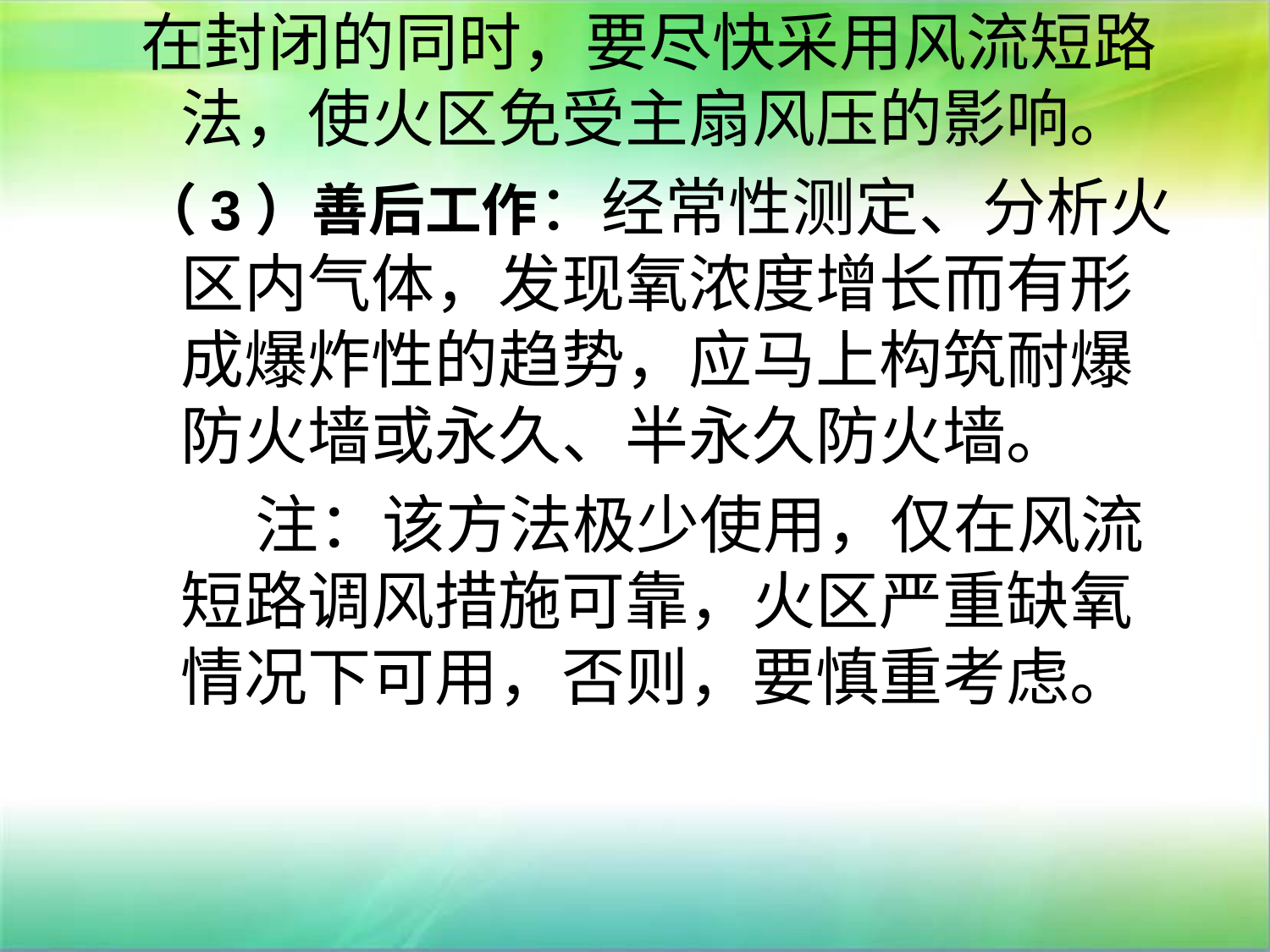

在封闭的同时，要尽快采用风流短路法，使火区免受主扇风压的影响。
（3）善后工作：经常性测定、分析火区内气体，发现氧浓度增长而有形成爆炸性的趋势，应马上构筑耐爆防火墙或永久、半永久防火墙。
       注：该方法极少使用，仅在风流短路调风措施可靠，火区严重缺氧情况下可用，否则，要慎重考虑。